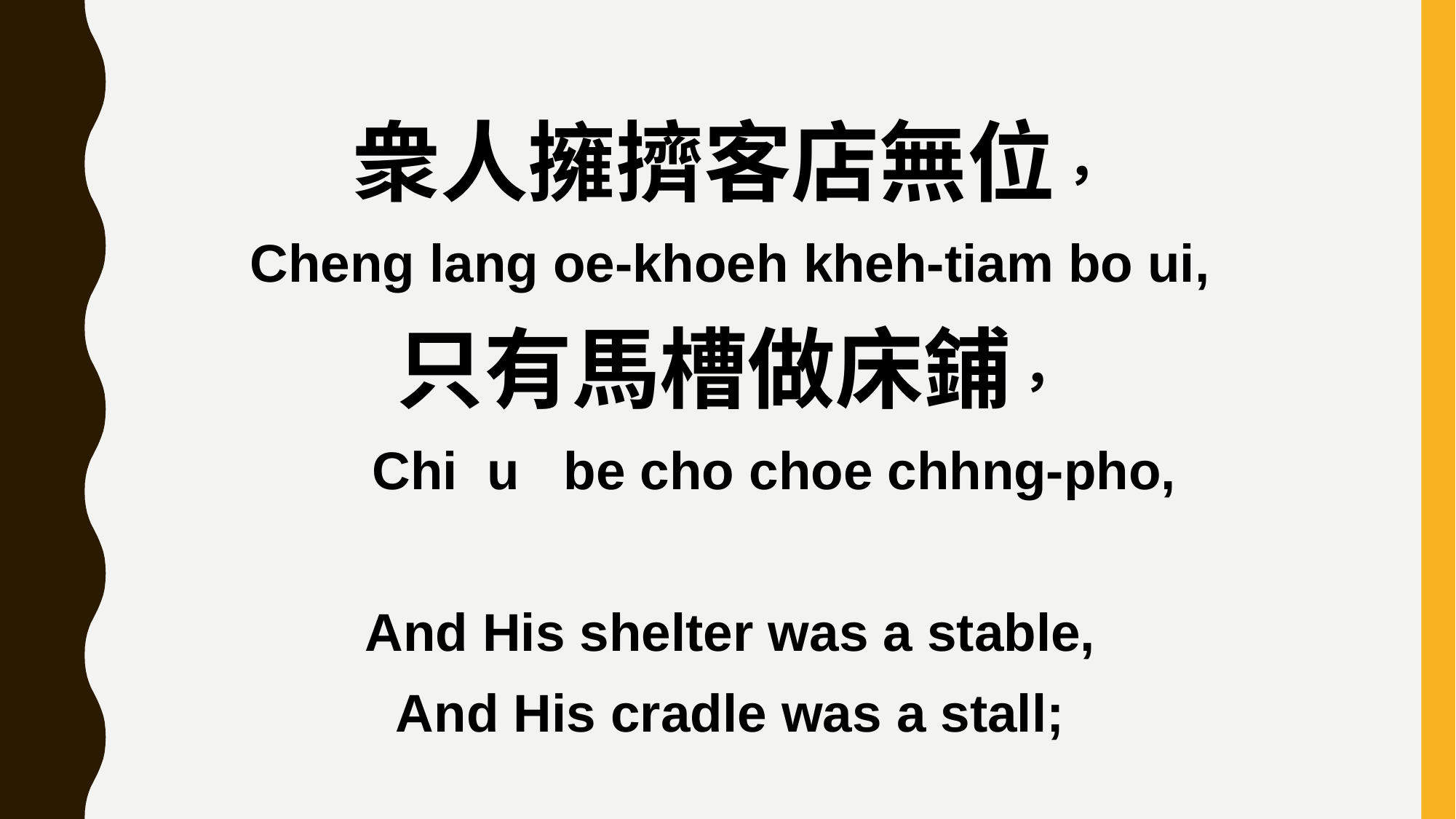

衆人擁擠客店無位，
Cheng lang oe-khoeh kheh-tiam bo ui,
只有馬槽做床鋪，
      Chi  u   be cho choe chhng-pho,

And His shelter was a stable,
And His cradle was a stall;